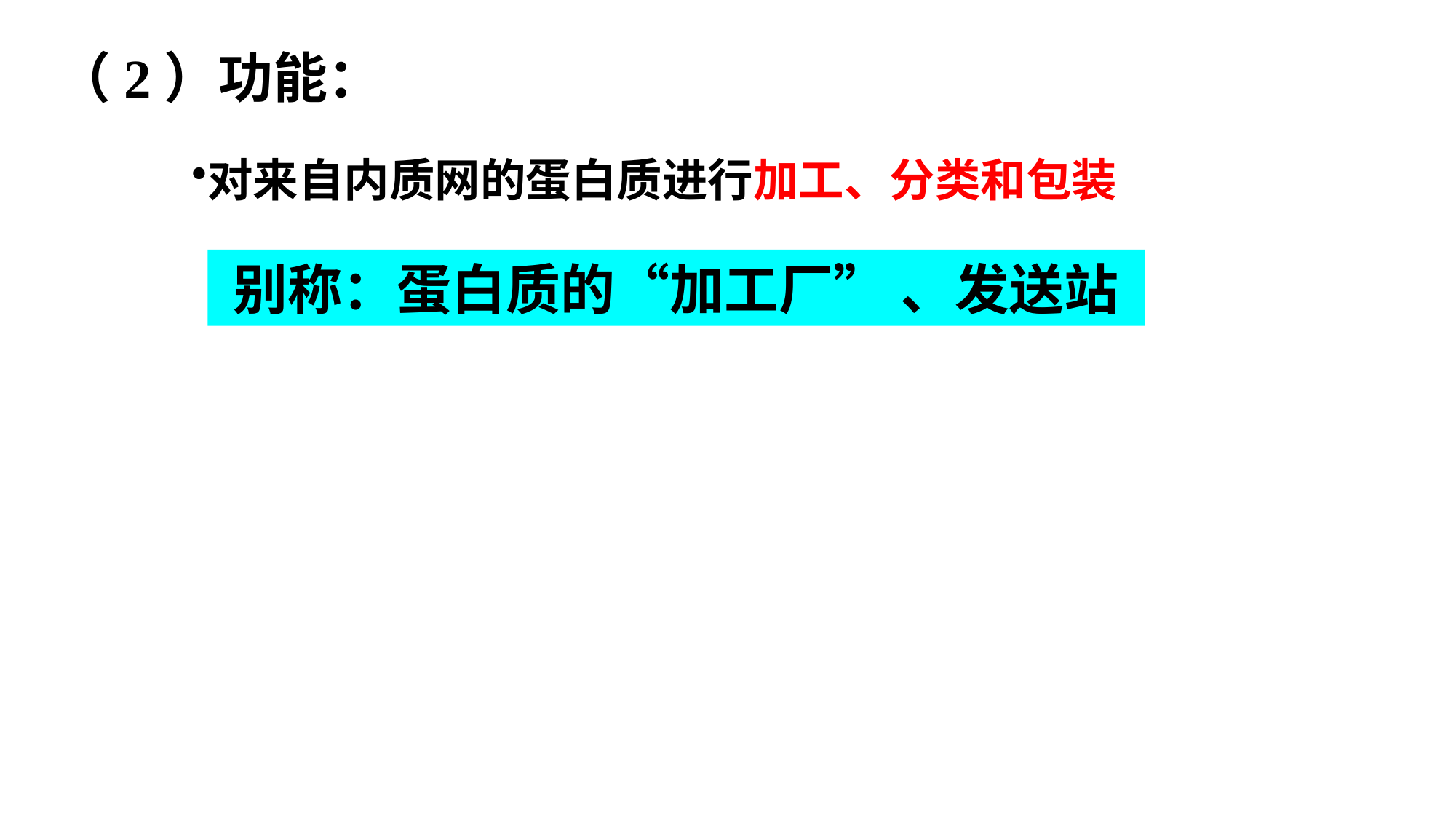

（2）功能：
对来自内质网的蛋白质进行加工、分类和包装
别称：蛋白质的“加工厂” 、发送站